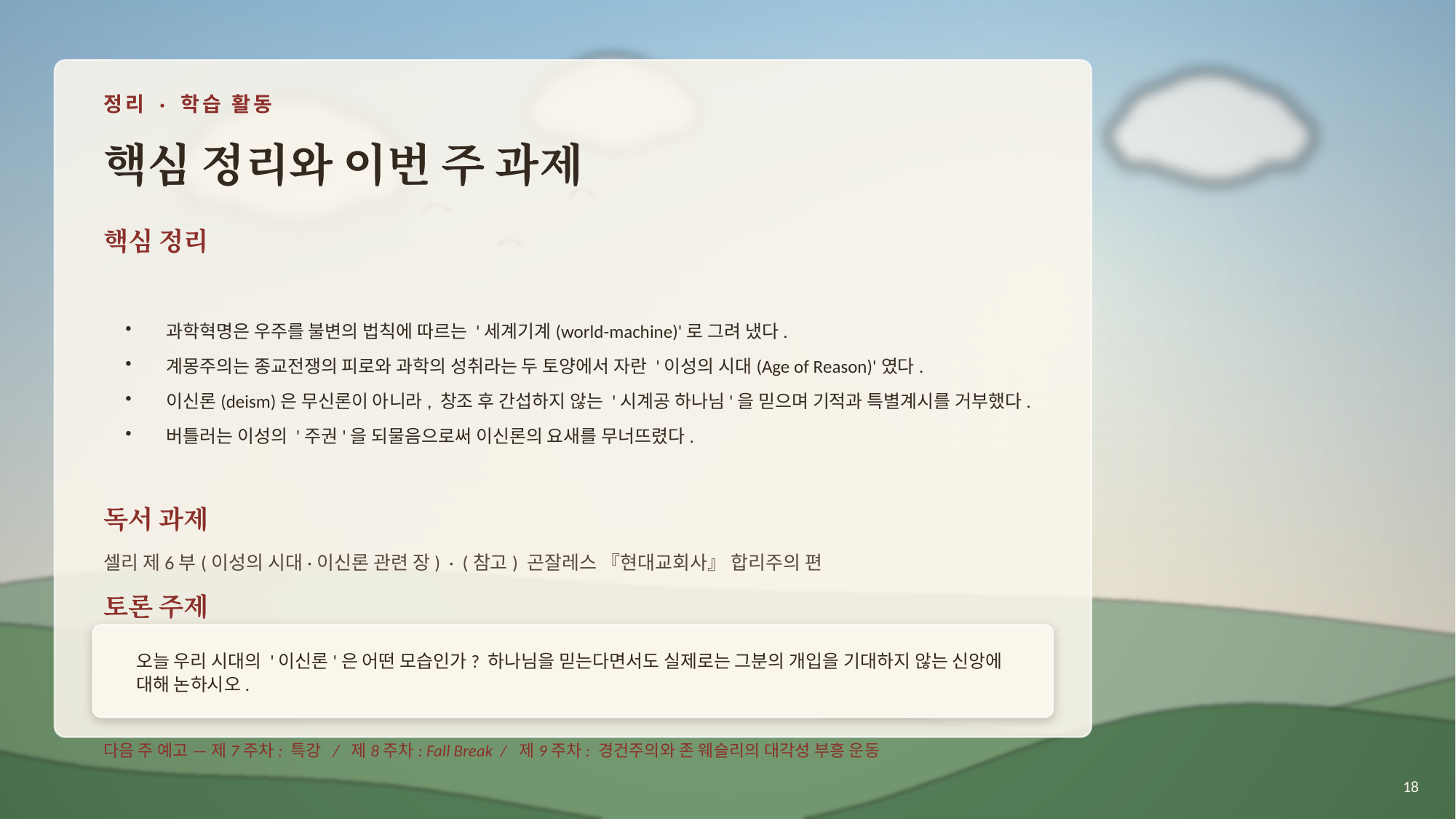

정리 · 학습 활동
핵심 정리와 이번 주 과제
핵심 정리
과학혁명은 우주를 불변의 법칙에 따르는 '세계기계(world-machine)'로 그려 냈다.
계몽주의는 종교전쟁의 피로와 과학의 성취라는 두 토양에서 자란 '이성의 시대(Age of Reason)'였다.
이신론(deism)은 무신론이 아니라, 창조 후 간섭하지 않는 '시계공 하나님'을 믿으며 기적과 특별계시를 거부했다.
버틀러는 이성의 '주권'을 되물음으로써 이신론의 요새를 무너뜨렸다.
독서 과제
셀리 제6부(이성의 시대·이신론 관련 장)  ·  (참고) 곤잘레스 『현대교회사』 합리주의 편
토론 주제

오늘 우리 시대의 '이신론'은 어떤 모습인가? 하나님을 믿는다면서도 실제로는 그분의 개입을 기대하지 않는 신앙에 대해 논하시오.
다음 주 예고 — 제7주차: 특강  /  제8주차: Fall Break  /  제9주차: 경건주의와 존 웨슬리의 대각성 부흥 운동
18